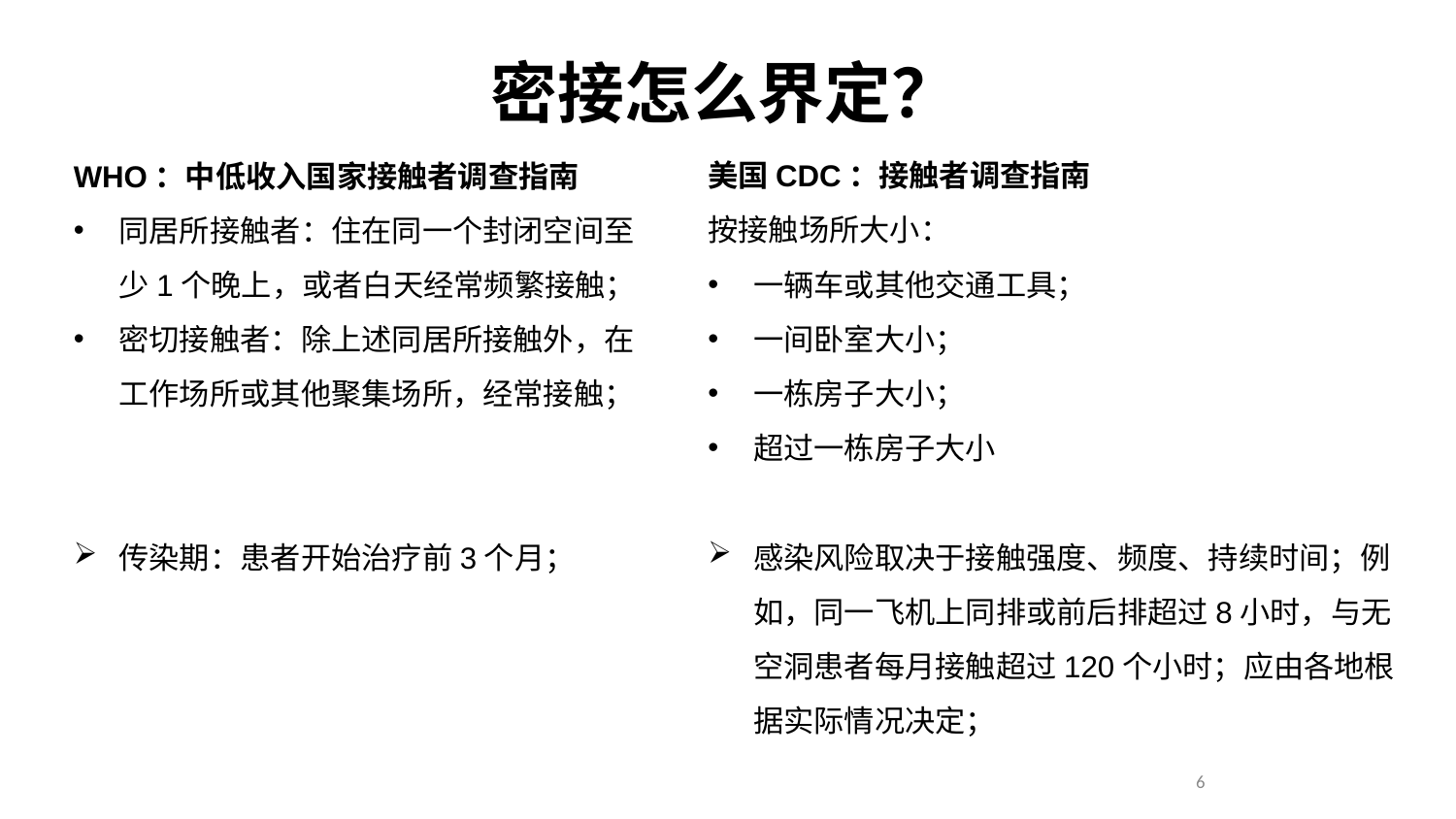

密接怎么界定？
美国CDC：接触者调查指南
按接触场所大小：
一辆车或其他交通工具；
一间卧室大小；
一栋房子大小；
超过一栋房子大小

感染风险取决于接触强度、频度、持续时间；例如，同一飞机上同排或前后排超过8小时，与无空洞患者每月接触超过120个小时；应由各地根据实际情况决定；

WHO：中低收入国家接触者调查指南
同居所接触者：住在同一个封闭空间至少1个晚上，或者白天经常频繁接触；
密切接触者：除上述同居所接触外，在工作场所或其他聚集场所，经常接触；

传染期：患者开始治疗前3个月；

6